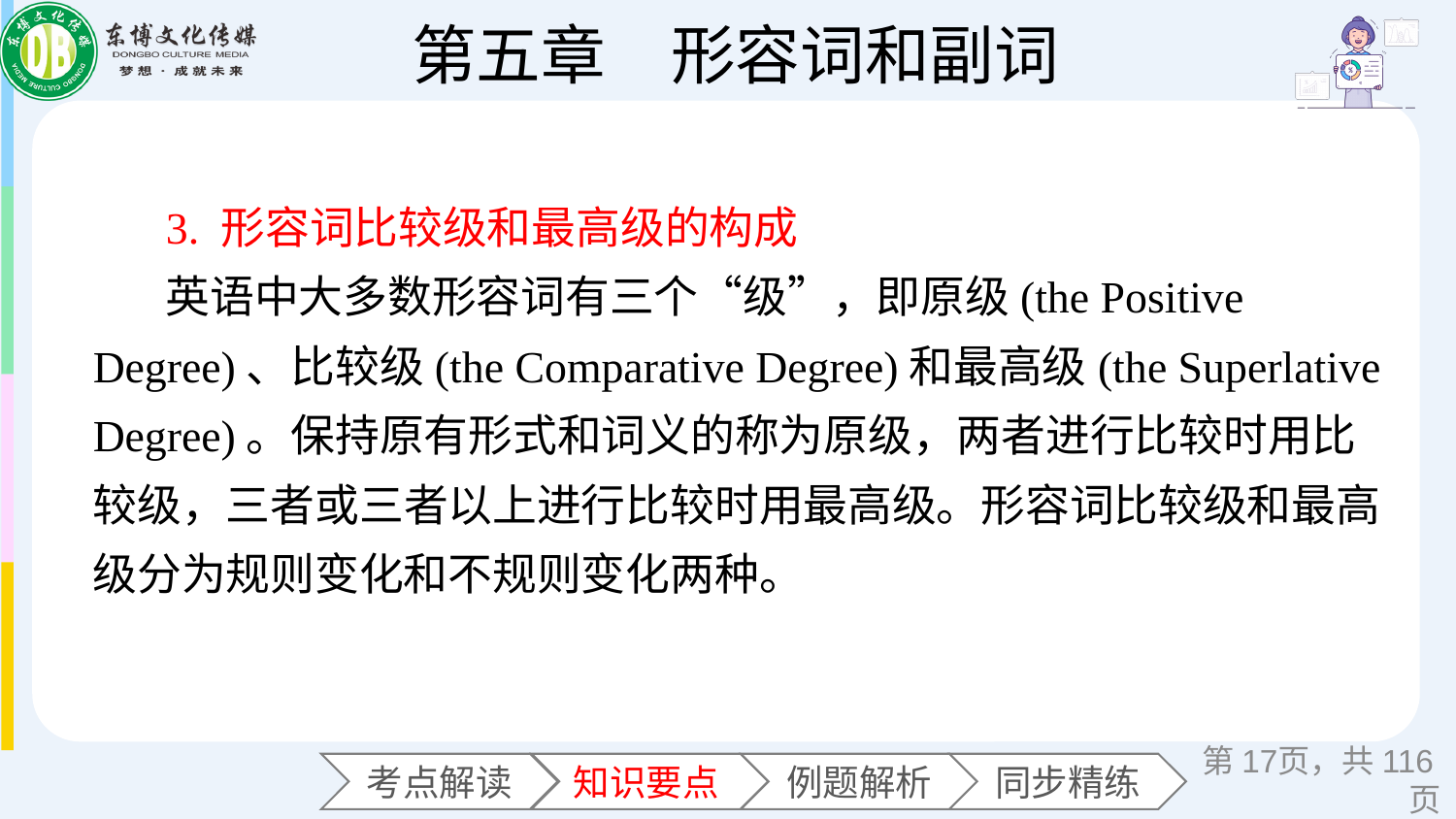

3. 形容词比较级和最高级的构成
英语中大多数形容词有三个“级”，即原级(the Positive Degree)、比较级(the Comparative Degree)和最高级(the Superlative Degree)。保持原有形式和词义的称为原级，两者进行比较时用比较级，三者或三者以上进行比较时用最高级。形容词比较级和最高级分为规则变化和不规则变化两种。

第17页，共116页